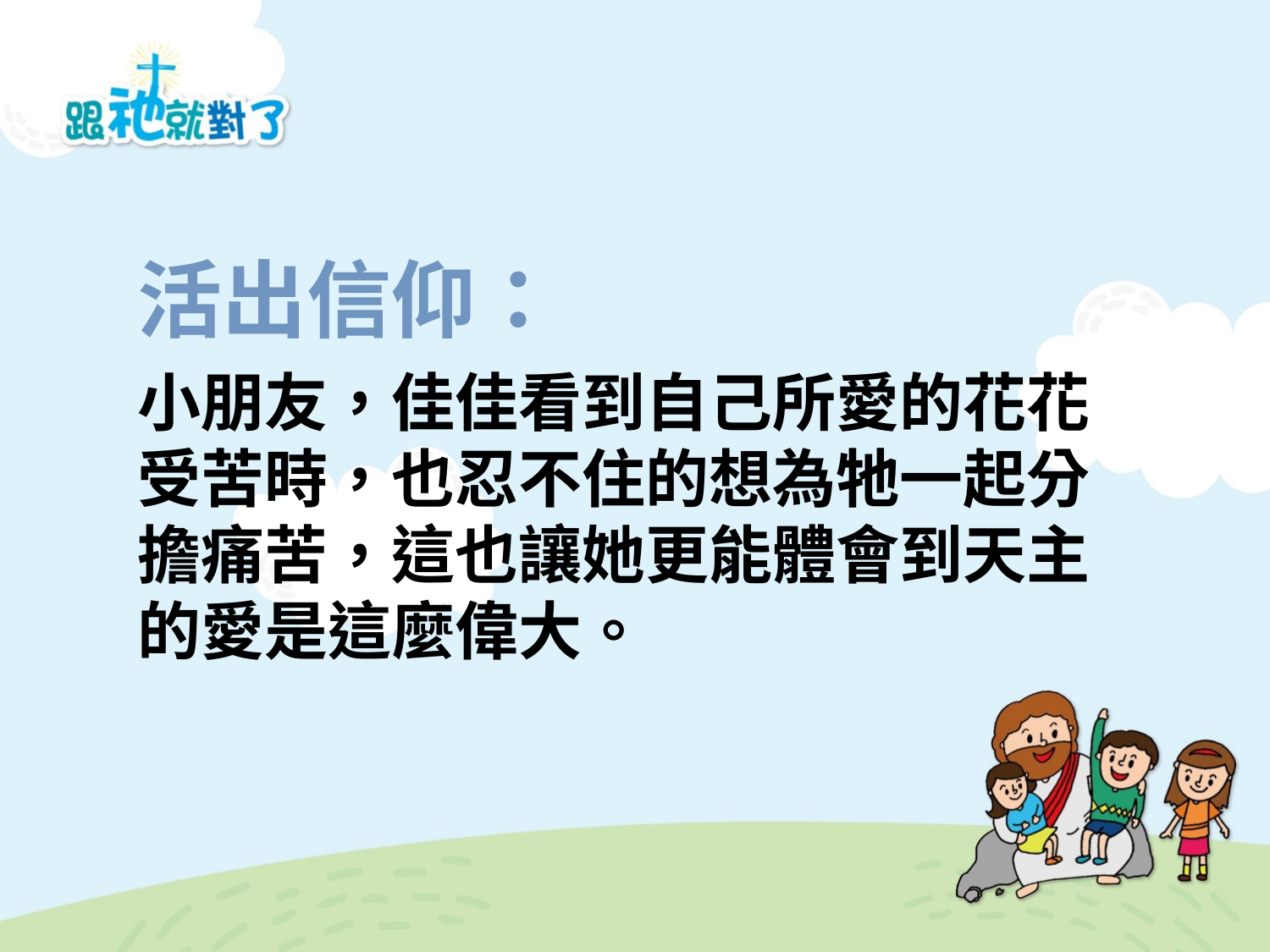

活出信仰：
小朋友，佳佳看到自己所愛的花花受苦時，也忍不住的想為牠一起分擔痛苦，這也讓她更能體會到天主的愛是這麼偉大。